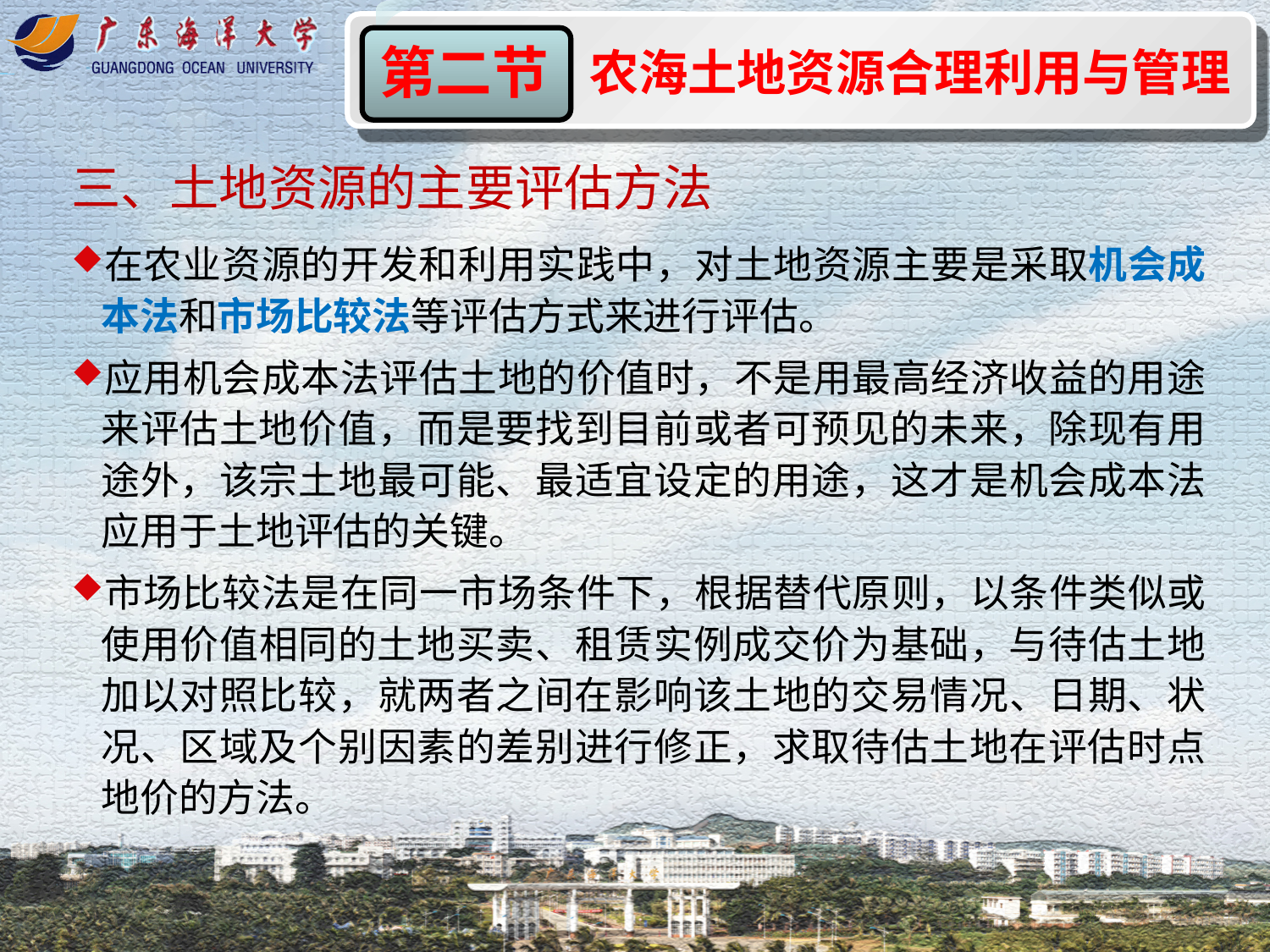

农海土地资源合理利用与管理

第二节
三、土地资源的主要评估方法
在农业资源的开发和利用实践中，对土地资源主要是采取机会成本法和市场比较法等评估方式来进行评估。
应用机会成本法评估土地的价值时，不是用最高经济收益的用途来评估土地价值，而是要找到目前或者可预见的未来，除现有用途外，该宗土地最可能、最适宜设定的用途，这才是机会成本法应用于土地评估的关键。
市场比较法是在同一市场条件下，根据替代原则，以条件类似或使用价值相同的土地买卖、租赁实例成交价为基础，与待估土地加以对照比较，就两者之间在影响该土地的交易情况、日期、状况、区域及个别因素的差别进行修正，求取待估土地在评估时点地价的方法。